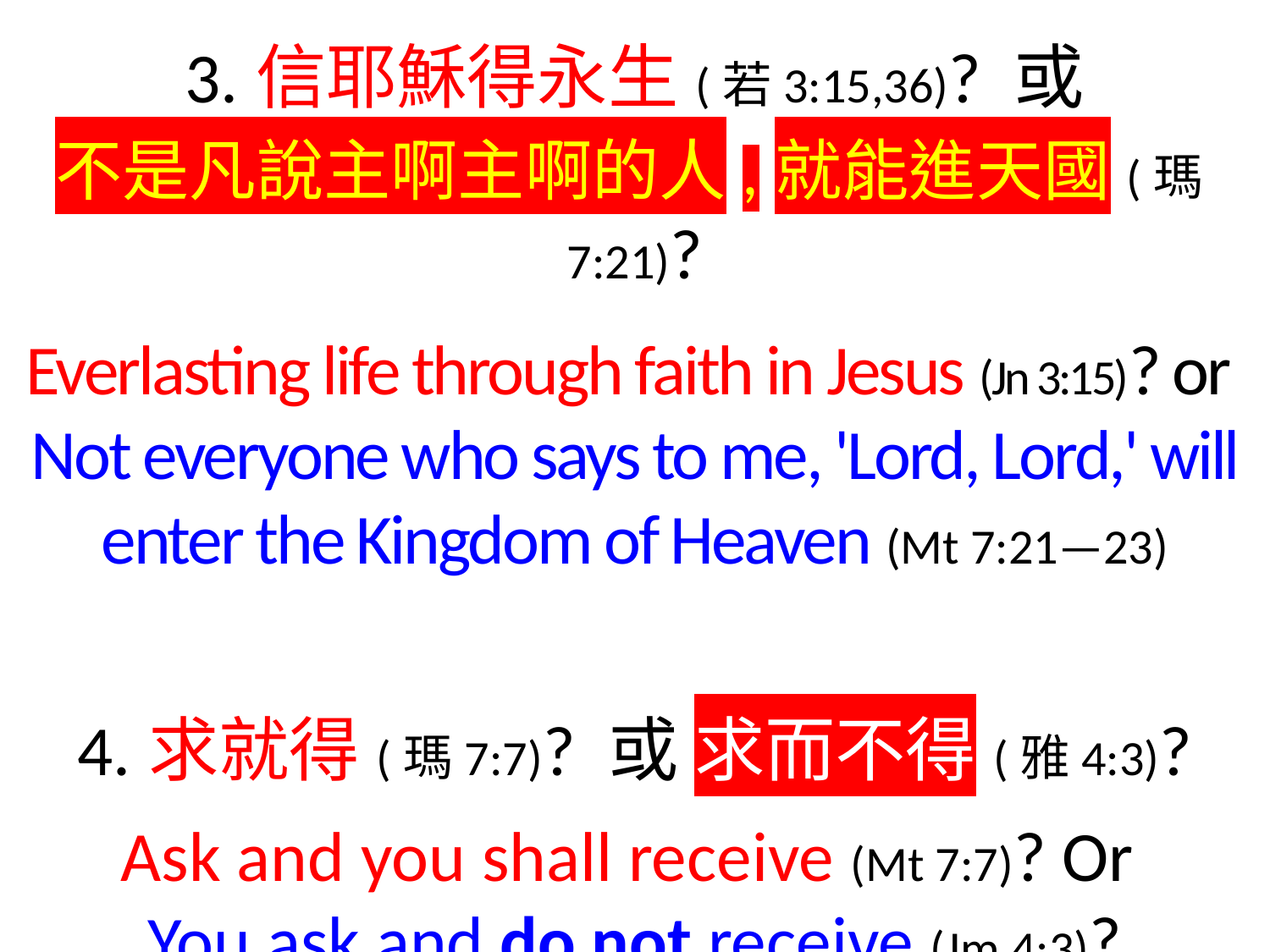

3.信耶穌得永生(若3:15,36)? 或
不是凡說主啊主啊的人,就能進天國(瑪7:21)?
Everlasting life through faith in Jesus (Jn 3:15)? or
Not everyone who says to me, 'Lord, Lord,' will enter the Kingdom of Heaven (Mt 7:21—23)

4.求就得(瑪7:7)? 或 求而不得(雅4:3)?
Ask and you shall receive (Mt 7:7)? Or
You ask and do not receive (Jm 4:3)?